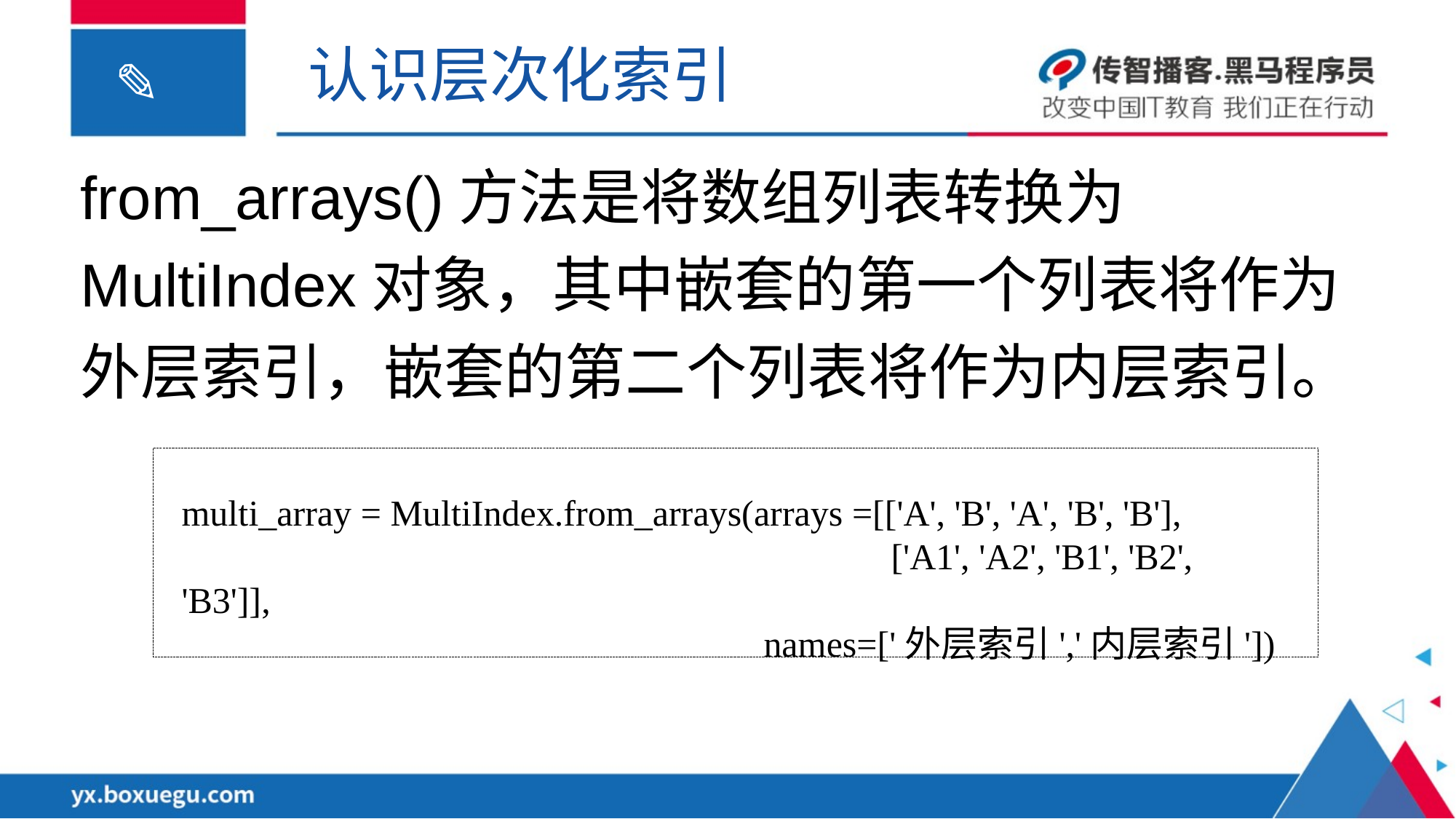

认识层次化索引
from_arrays()方法是将数组列表转换为MultiIndex对象，其中嵌套的第一个列表将作为外层索引，嵌套的第二个列表将作为内层索引。

multi_array = MultiIndex.from_arrays(arrays =[['A', 'B', 'A', 'B', 'B'],
                                                                              ['A1', 'A2', 'B1', 'B2', 'B3']],
                                                                names=['外层索引','内层索引'])